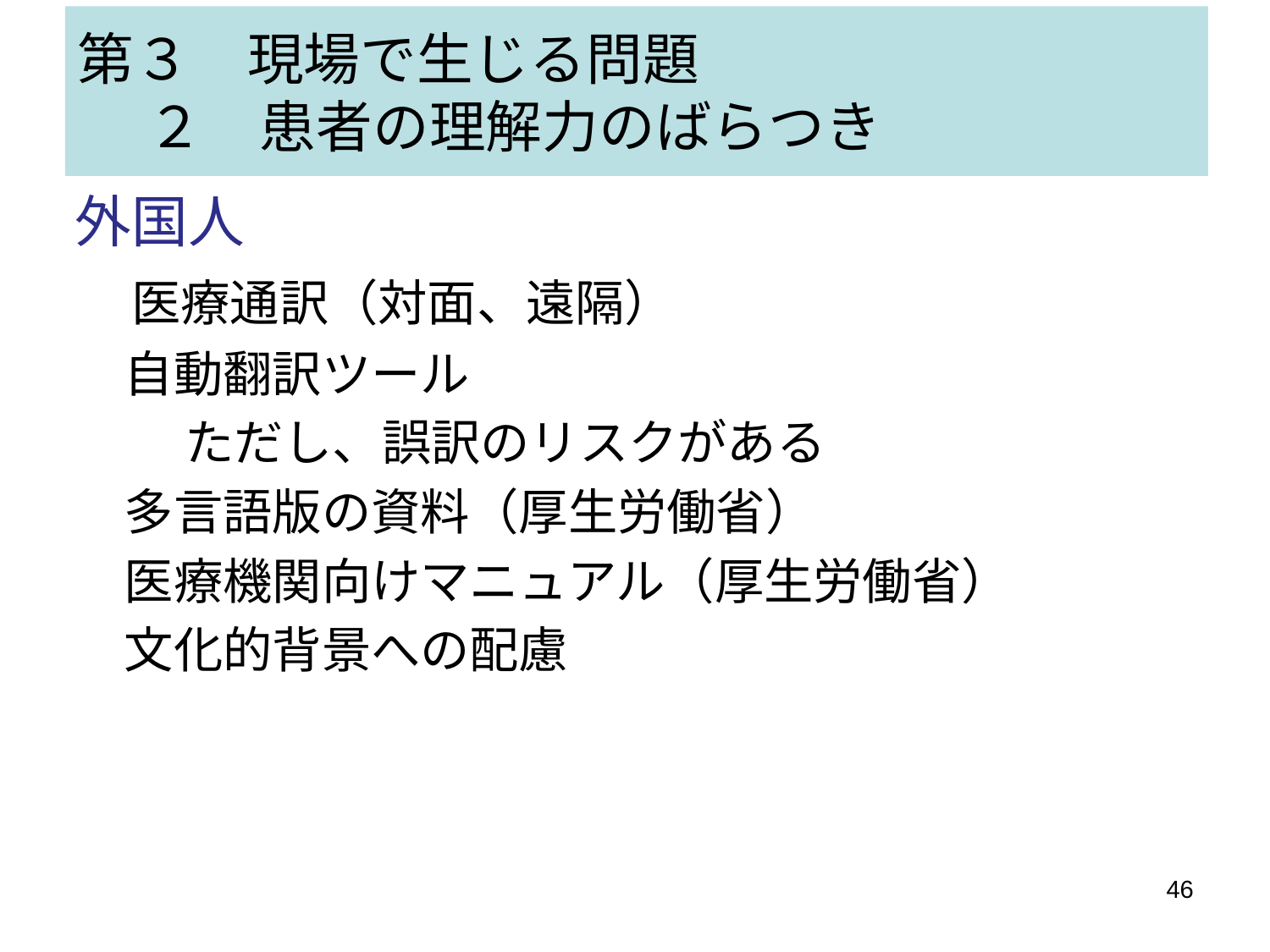

# 第３　現場で生じる問題 　 ２　患者の理解力のばらつき
外国人
　医療通訳（対面、遠隔）
　自動翻訳ツール
　　 ただし、誤訳のリスクがある
　多言語版の資料（厚生労働省）
　医療機関向けマニュアル（厚生労働省）
　文化的背景への配慮

46